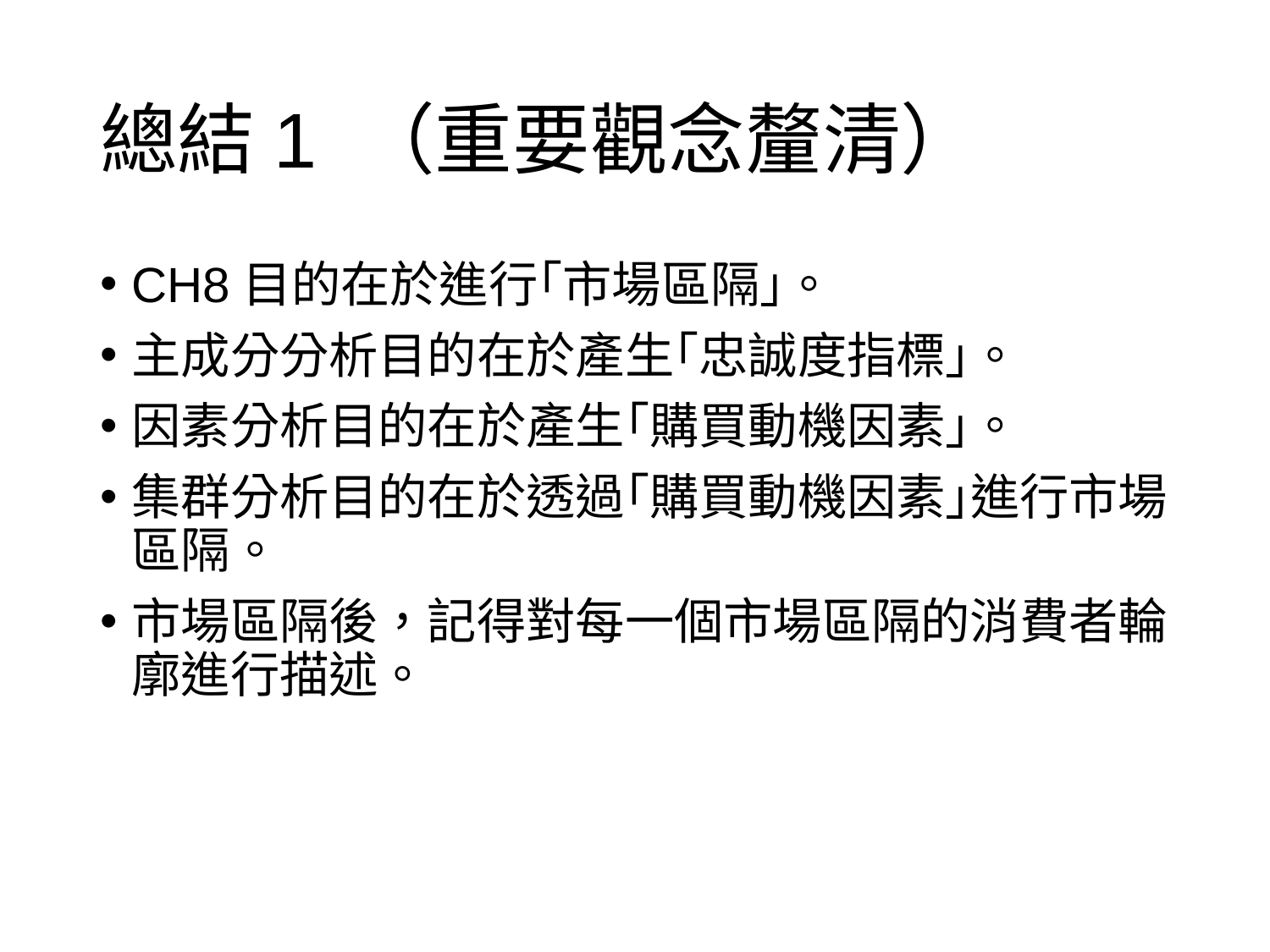

# 總結1 （重要觀念釐清）
CH8目的在於進行｢市場區隔｣。
主成分分析目的在於產生｢忠誠度指標｣。
因素分析目的在於產生｢購買動機因素｣。
集群分析目的在於透過｢購買動機因素｣進行市場區隔。
市場區隔後，記得對每一個市場區隔的消費者輪廓進行描述。